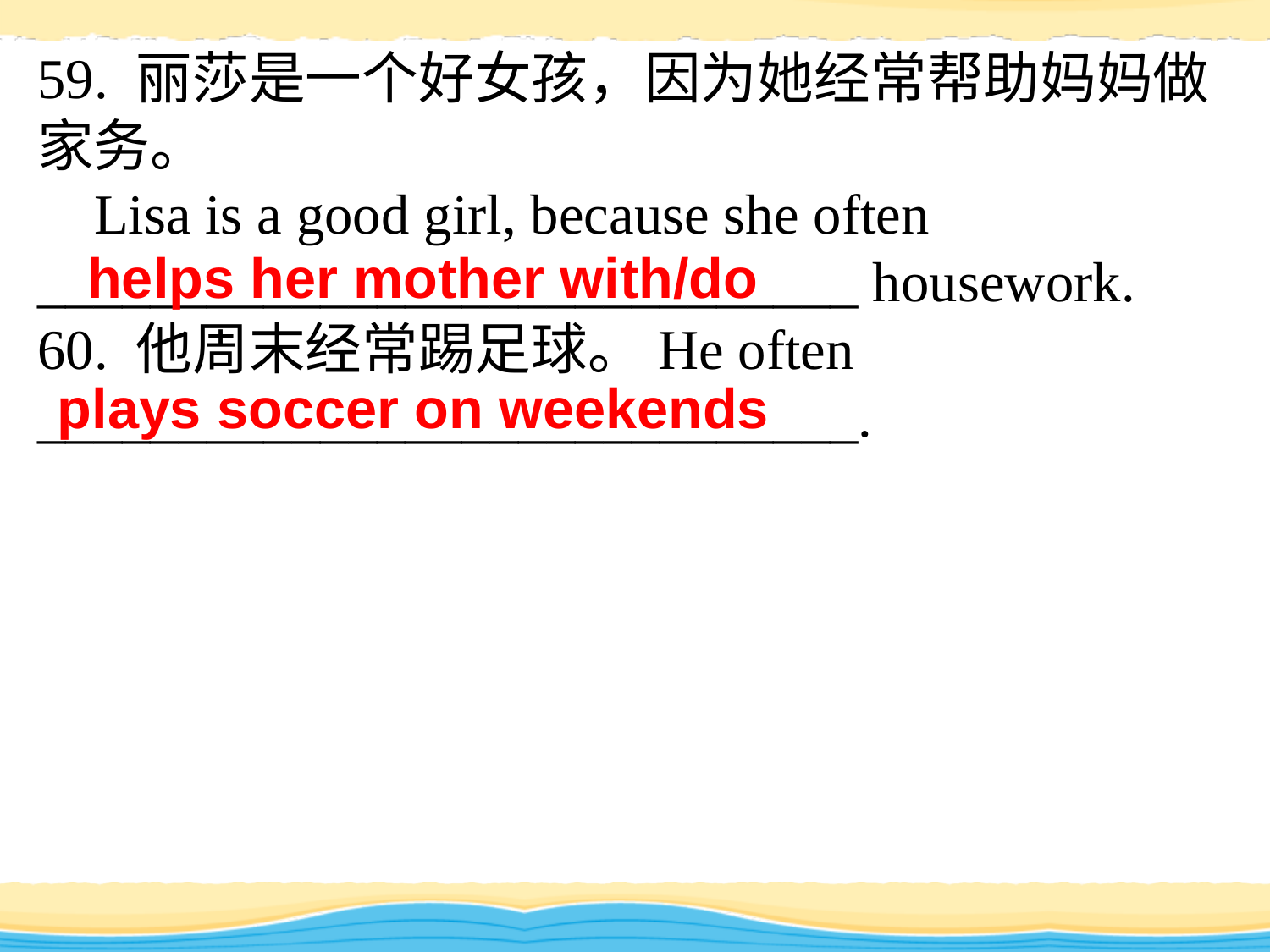

59. 丽莎是一个好女孩，因为她经常帮助妈妈做家务。
    Lisa is a good girl, because she often _____________________________ housework.
60. 他周末经常踢足球。He often _____________________________.
helps her mother with/do
plays soccer on weekends